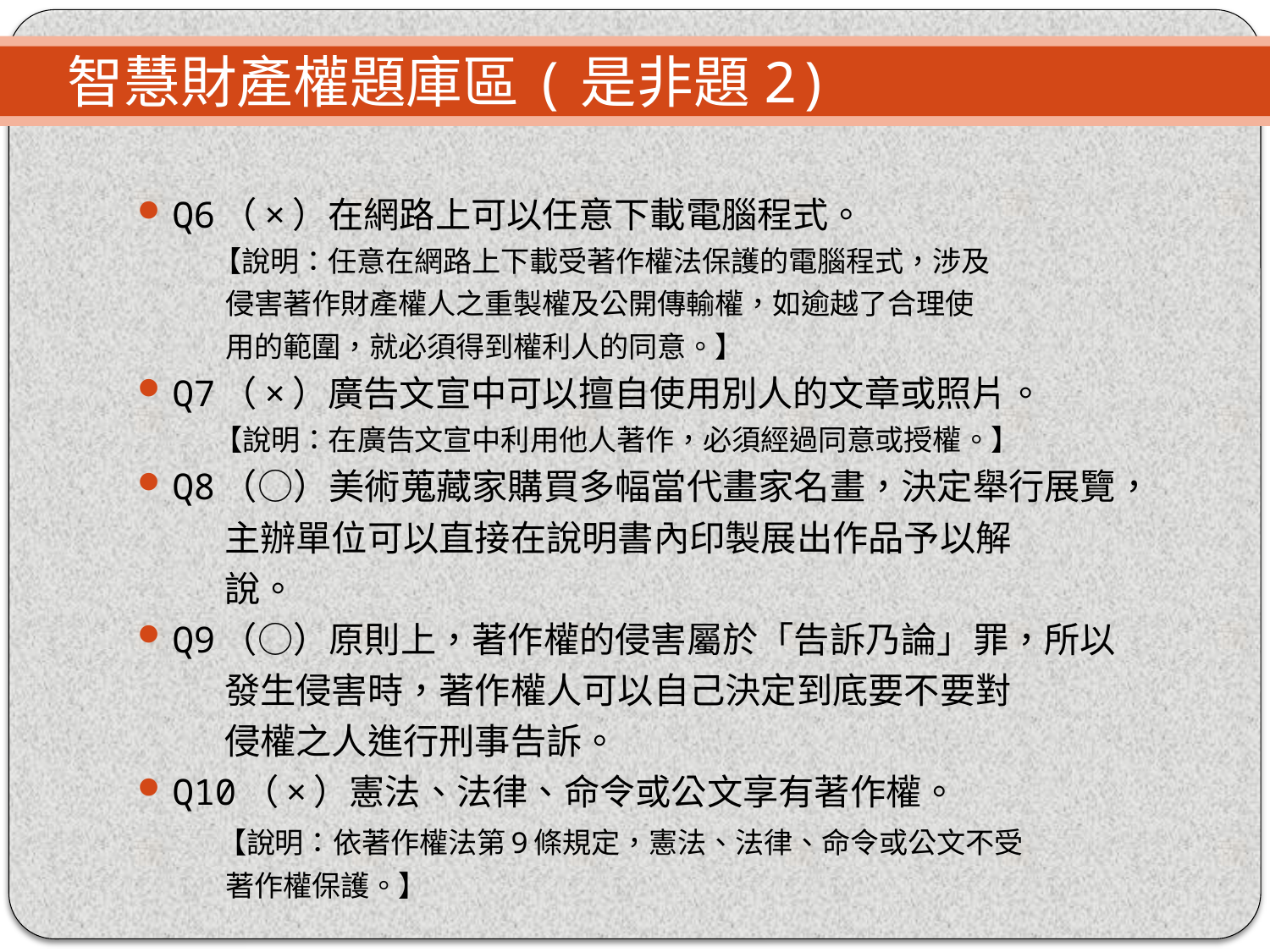

# 智慧財產權題庫區(是非題2)

Q6（×）在網路上可以任意下載電腦程式。
           【說明：任意在網路上下載受著作權法保護的電腦程式，涉及
             侵害著作財產權人之重製權及公開傳輸權，如逾越了合理使
             用的範圍，就必須得到權利人的同意。】
Q7（×）廣告文宣中可以擅自使用別人的文章或照片。
            【說明：在廣告文宣中利用他人著作，必須經過同意或授權。】
Q8（○）美術蒐藏家購買多幅當代畫家名畫，決定舉行展覽，
          主辦單位可以直接在說明書內印製展出作品予以解
          說。
Q9（○）原則上，著作權的侵害屬於「告訴乃論」罪，所以
          發生侵害時，著作權人可以自己決定到底要不要對
          侵權之人進行刑事告訴。
Q10（×）憲法、法律、命令或公文享有著作權。
          【說明：依著作權法第9條規定，憲法、法律、命令或公文不受
             著作權保護。】